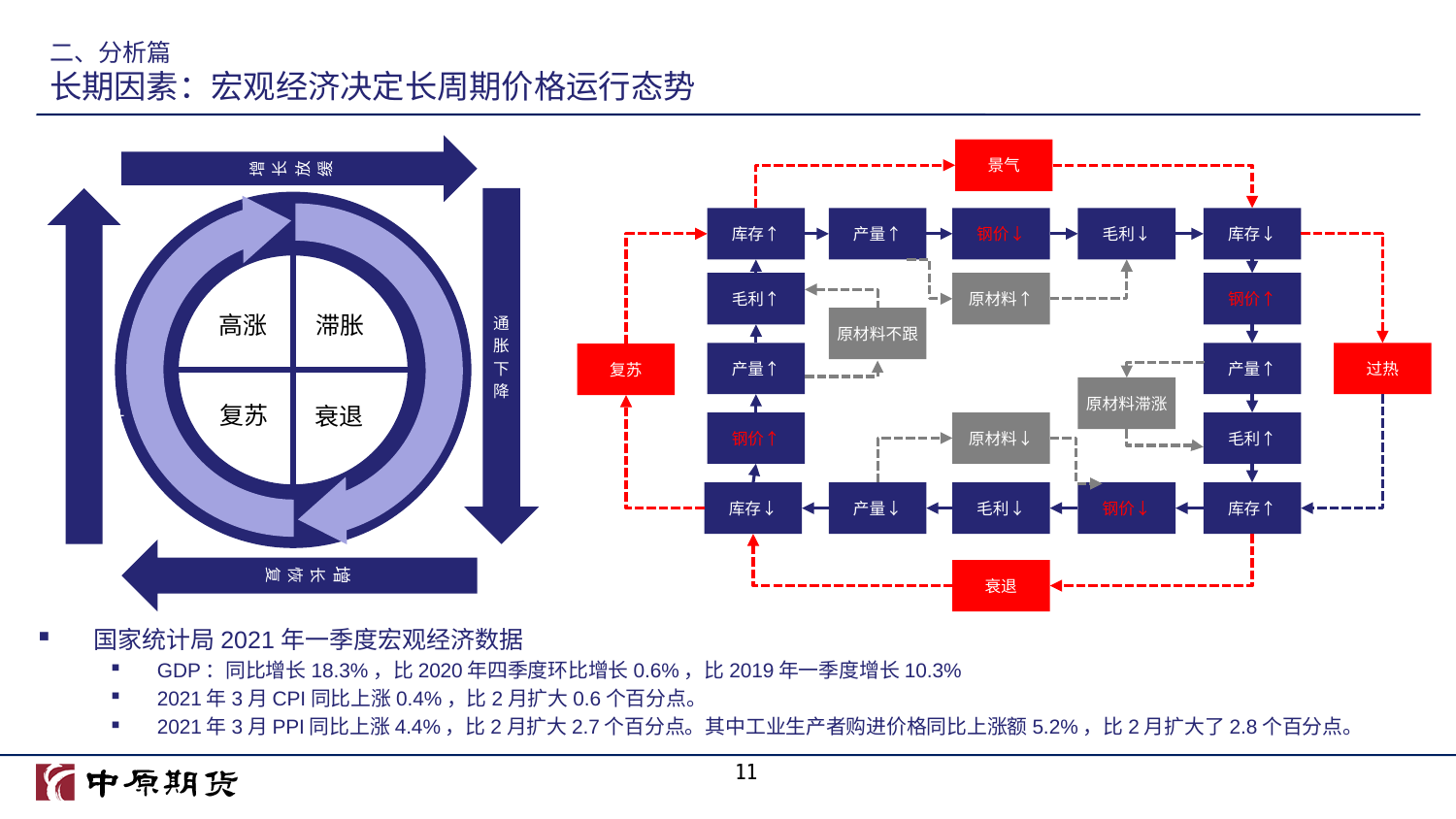

# 二、分析篇 长期因素：宏观经济决定长周期价格运行态势
增
长
放
缓

通
胀
下
降

通
胀
上
升

高涨
滞胀
复苏
衰退
增
长
恢
复
景气
库存↑
产量↑
钢价↓
毛利↓
库存↓
毛利↑
原材料↑
钢价↑
原材料不跟
产量↑
产量↑
过热
复苏
原材料滞涨
钢价↑
原材料↓
毛利↑
库存↓
产量↓
毛利↓
钢价↓
库存↑
衰退
国家统计局2021年一季度宏观经济数据
GDP：同比增长18.3%，比2020年四季度环比增长0.6%，比2019年一季度增长10.3%
2021年3月CPI同比上涨0.4%，比2月扩大0.6个百分点。
2021年3月PPI同比上涨4.4%，比2月扩大2.7个百分点。其中工业生产者购进价格同比上涨额5.2%，比2月扩大了2.8个百分点。
11